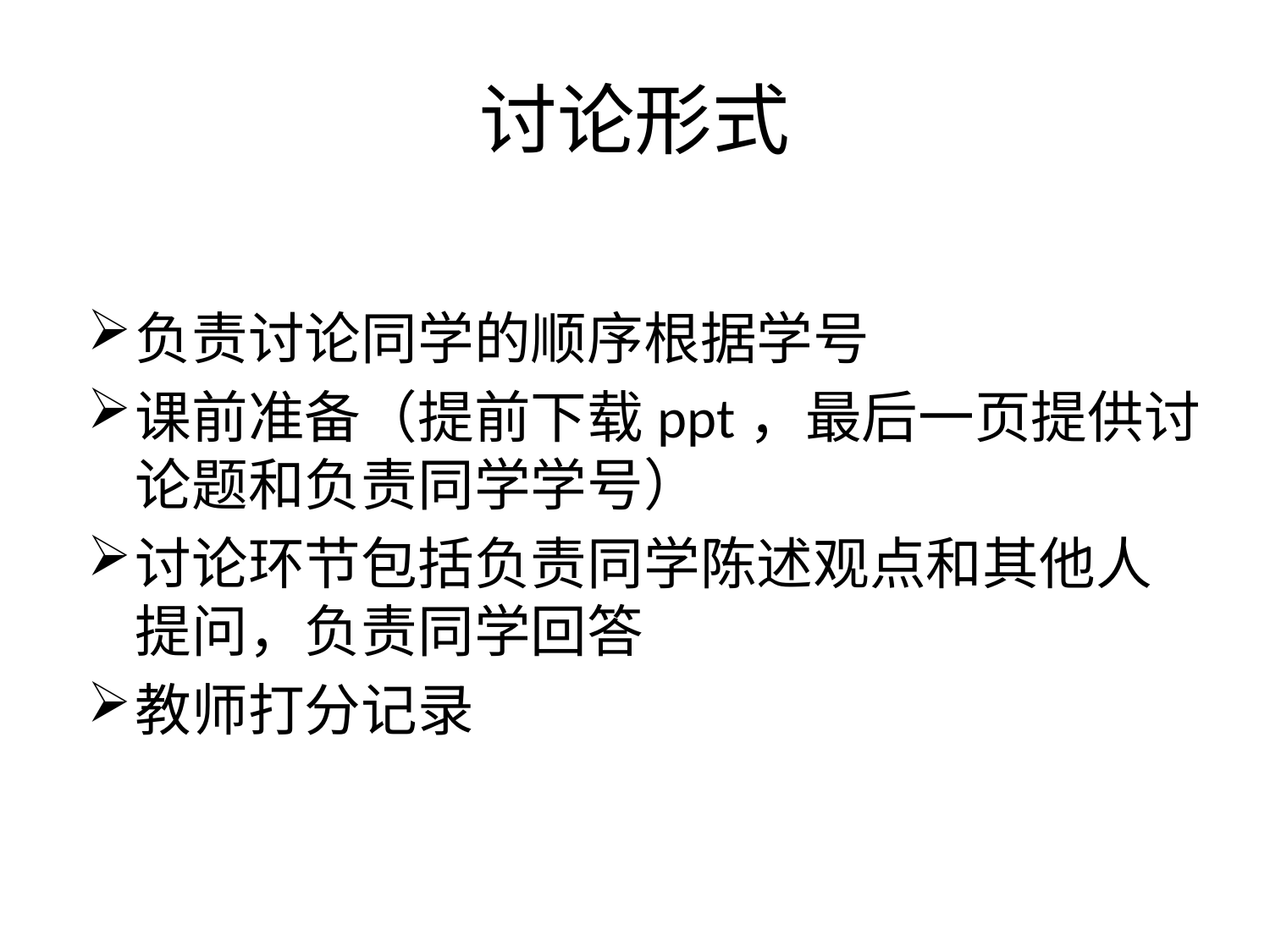

# 讨论形式
负责讨论同学的顺序根据学号
课前准备（提前下载ppt，最后一页提供讨论题和负责同学学号）
讨论环节包括负责同学陈述观点和其他人提问，负责同学回答
教师打分记录